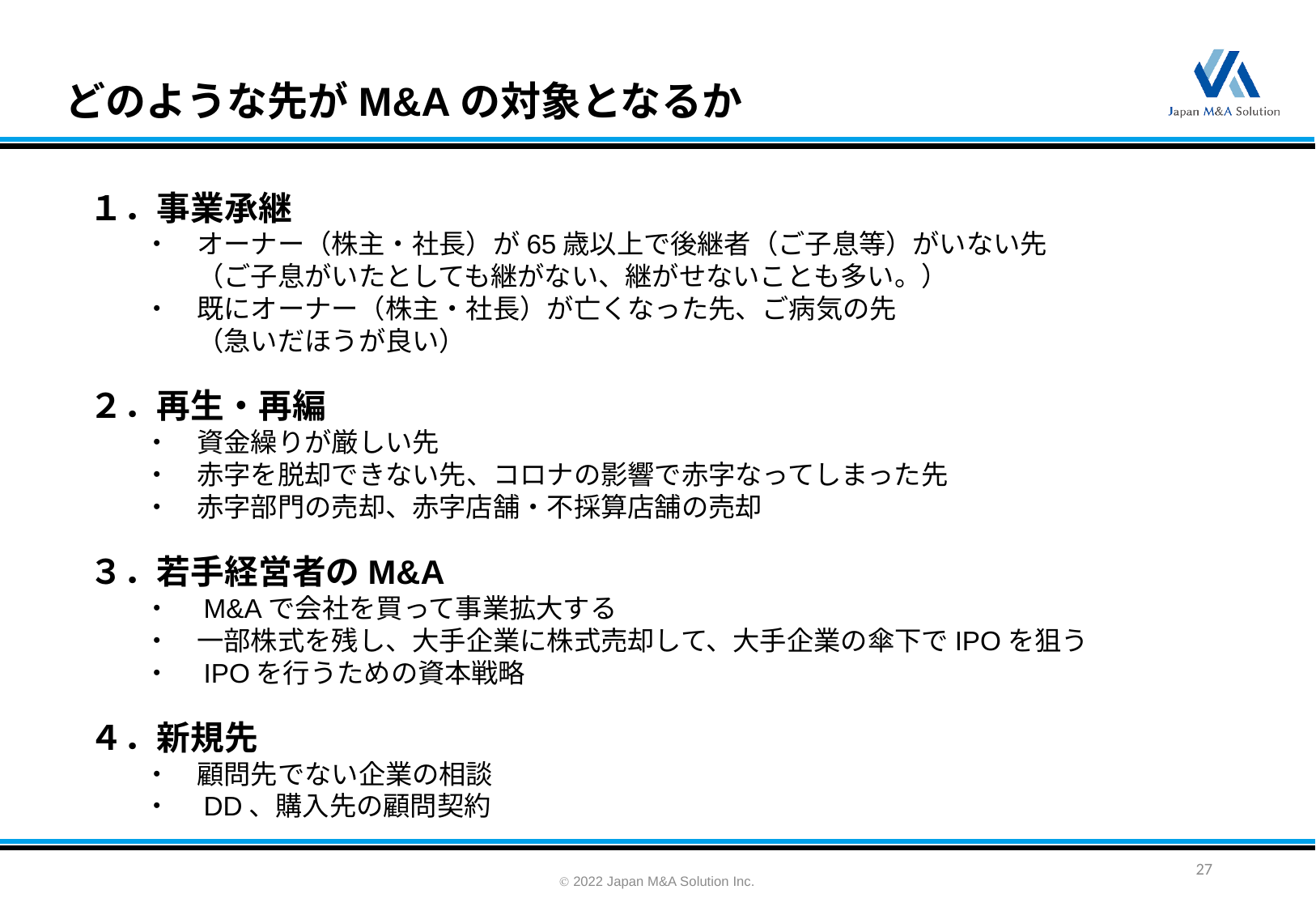

どのような先がM&Aの対象となるか
１．事業承継
　　・　オーナー（株主・社長）が65歳以上で後継者（ご子息等）がいない先
　　　　（ご子息がいたとしても継がない、継がせないことも多い。）
　　・　既にオーナー（株主・社長）が亡くなった先、ご病気の先
　　　　（急いだほうが良い）

２．再生・再編
　　・　資金繰りが厳しい先
　　・　赤字を脱却できない先、コロナの影響で赤字なってしまった先
　　・　赤字部門の売却、赤字店舗・不採算店舗の売却

３．若手経営者のM&A
　　・　M&Aで会社を買って事業拡大する
　　・　一部株式を残し、大手企業に株式売却して、大手企業の傘下でIPOを狙う
　　・　IPOを行うための資本戦略

４．新規先
　　・　顧問先でない企業の相談
　　・　DD、購入先の顧問契約

27
Ⓒ 2022 Japan M&A Solution Inc.